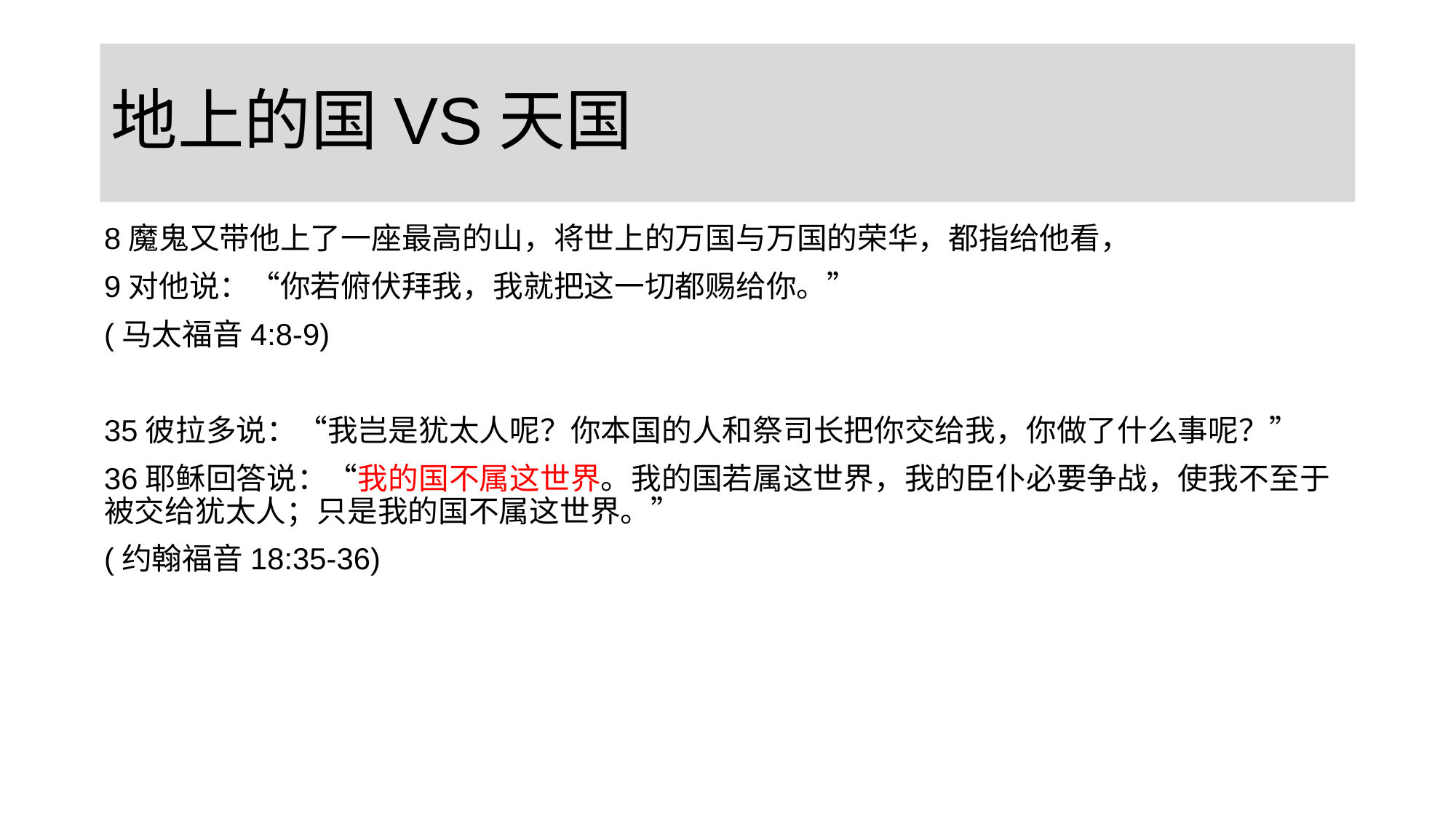

# 地上的国VS天国
8魔鬼又带他上了一座最高的山，将世上的万国与万国的荣华，都指给他看，
9对他说：“你若俯伏拜我，我就把这一切都赐给你。”
(马太福音4:8-9)

35彼拉多说：“我岂是犹太人呢？你本国的人和祭司长把你交给我，你做了什么事呢？”
36耶稣回答说：“我的国不属这世界。我的国若属这世界，我的臣仆必要争战，使我不至于被交给犹太人；只是我的国不属这世界。”
(约翰福音18:35-36)